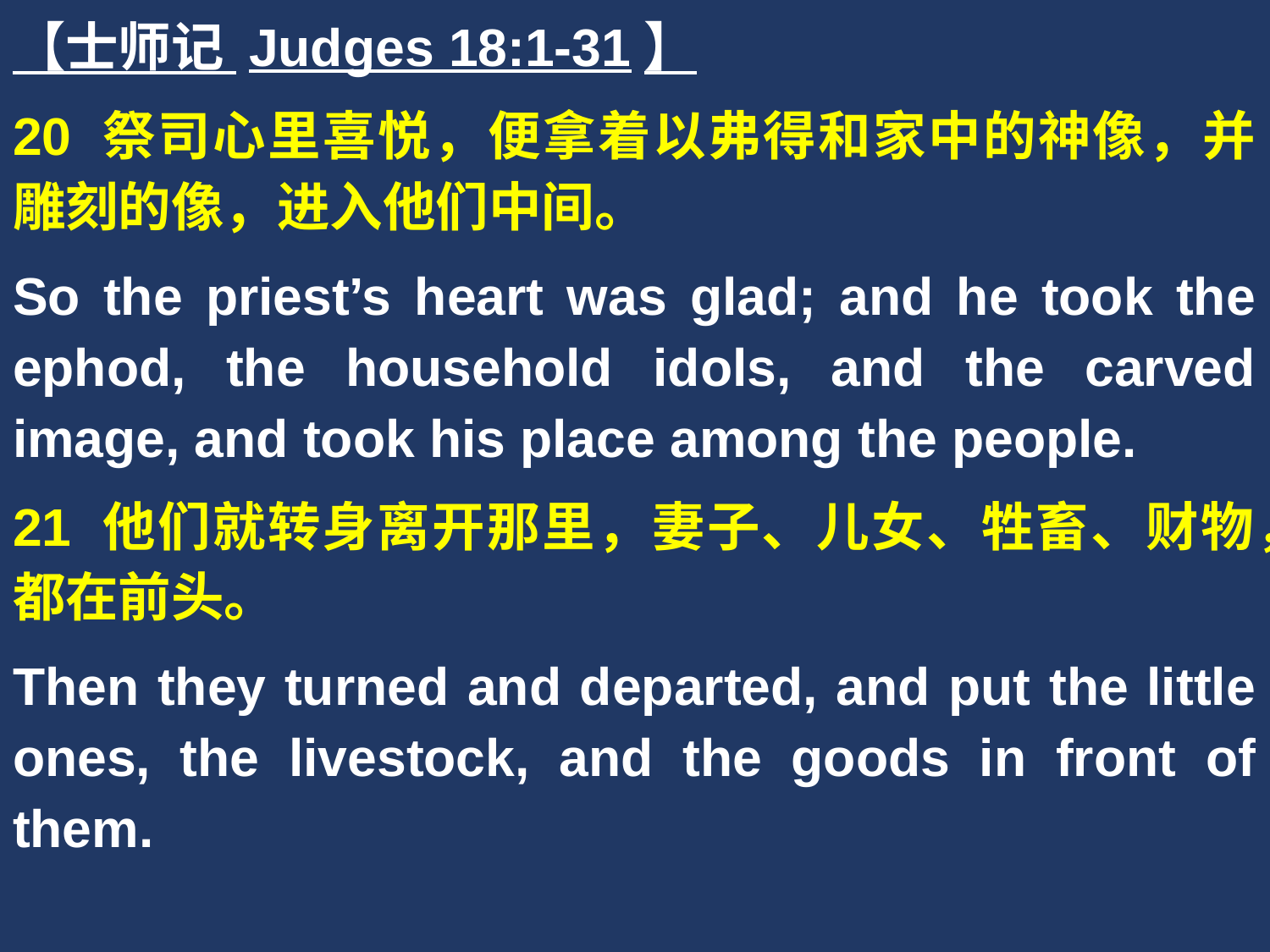

【士师记 Judges 18:1-31】
20 祭司心里喜悦，便拿着以弗得和家中的神像，并雕刻的像，进入他们中间。
So the priest’s heart was glad; and he took the ephod, the household idols, and the carved image, and took his place among the people.
21 他们就转身离开那里，妻子、儿女、牲畜、财物，都在前头。
Then they turned and departed, and put the little ones, the livestock, and the goods in front of them.